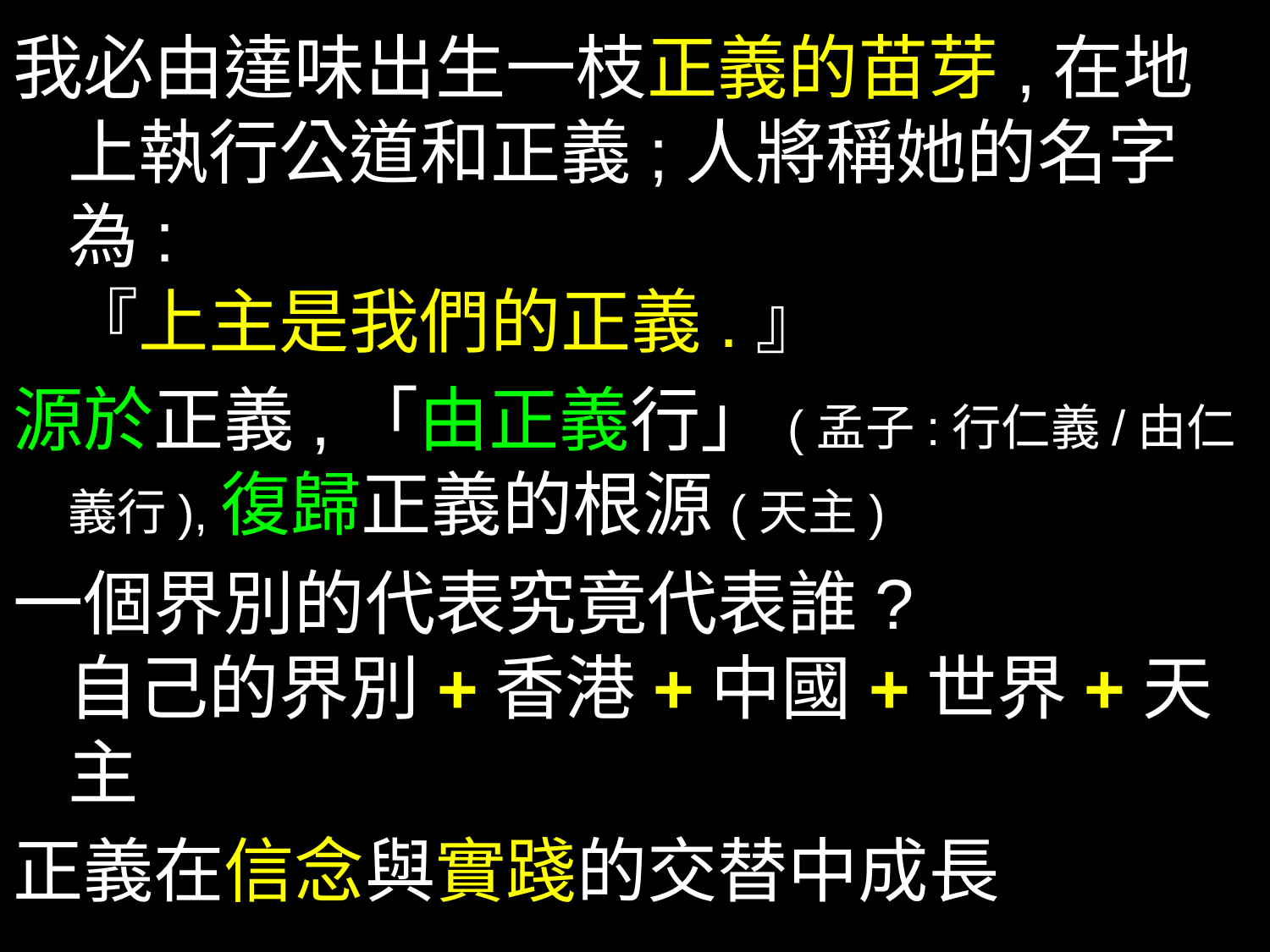

我必由達味出生一枝正義的苗芽,在地上執行公道和正義;人將稱她的名字為:
『上主是我們的正義.』
源於正義,「由正義行」(孟子:行仁義/由仁義行),復歸正義的根源(天主)
一個界別的代表究竟代表誰?
自己的界別+香港+中國+世界+天主
正義在信念與實踐的交替中成長